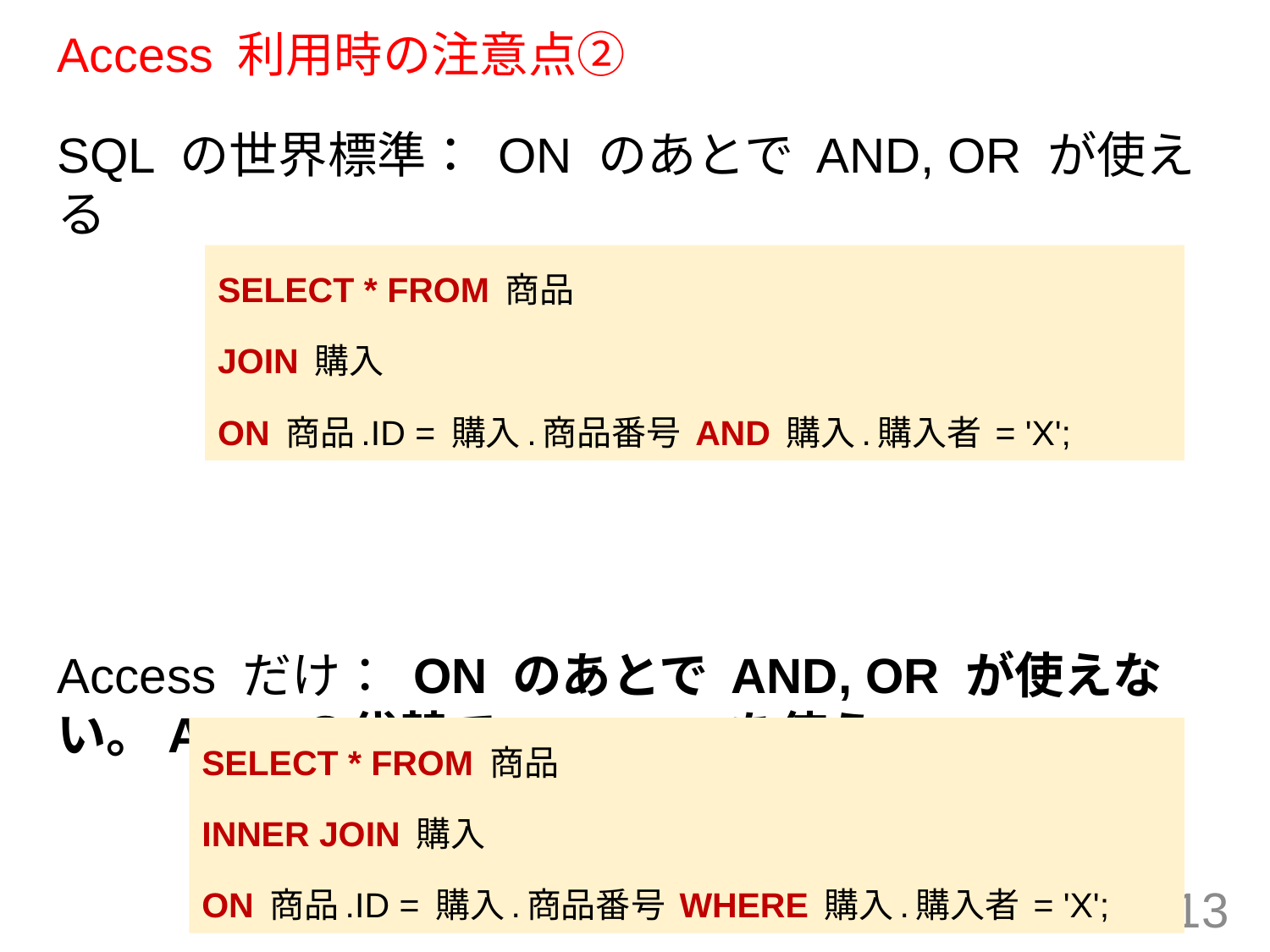

# Access 利用時の注意点②
SQL の世界標準： ON のあとで AND, OR が使える

Access だけ： ON のあとで AND, OR が使えない。AND の代替で WHERE を使う
SELECT * FROM 商品
JOIN 購入
ON 商品.ID = 購入.商品番号 AND 購入.購入者 = 'X';

SELECT * FROM 商品
INNER JOIN 購入
ON 商品.ID = 購入.商品番号 WHERE 購入.購入者 = 'X';

13